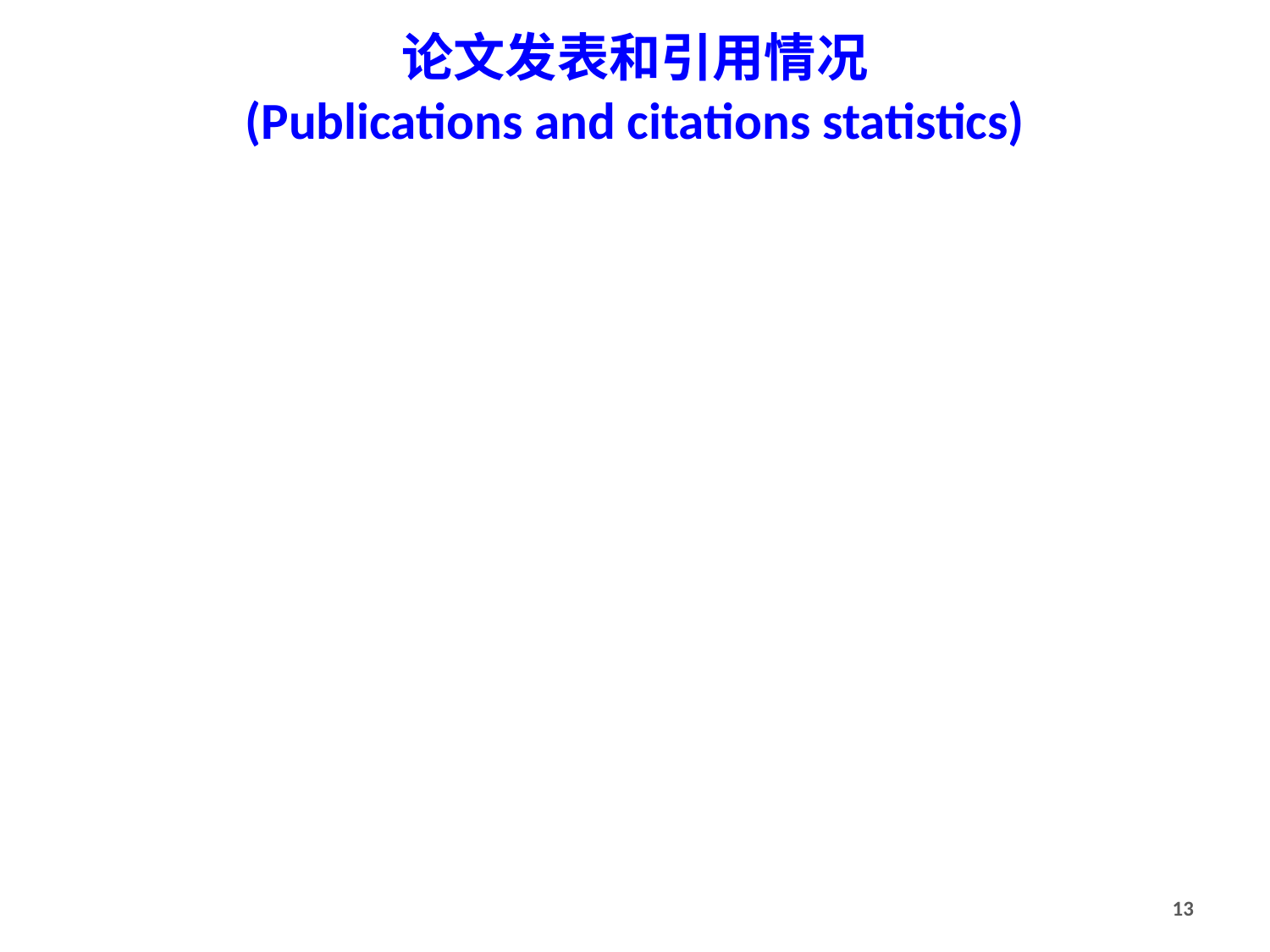

# 论文发表和引用情况 (Publications and citations statistics)
13